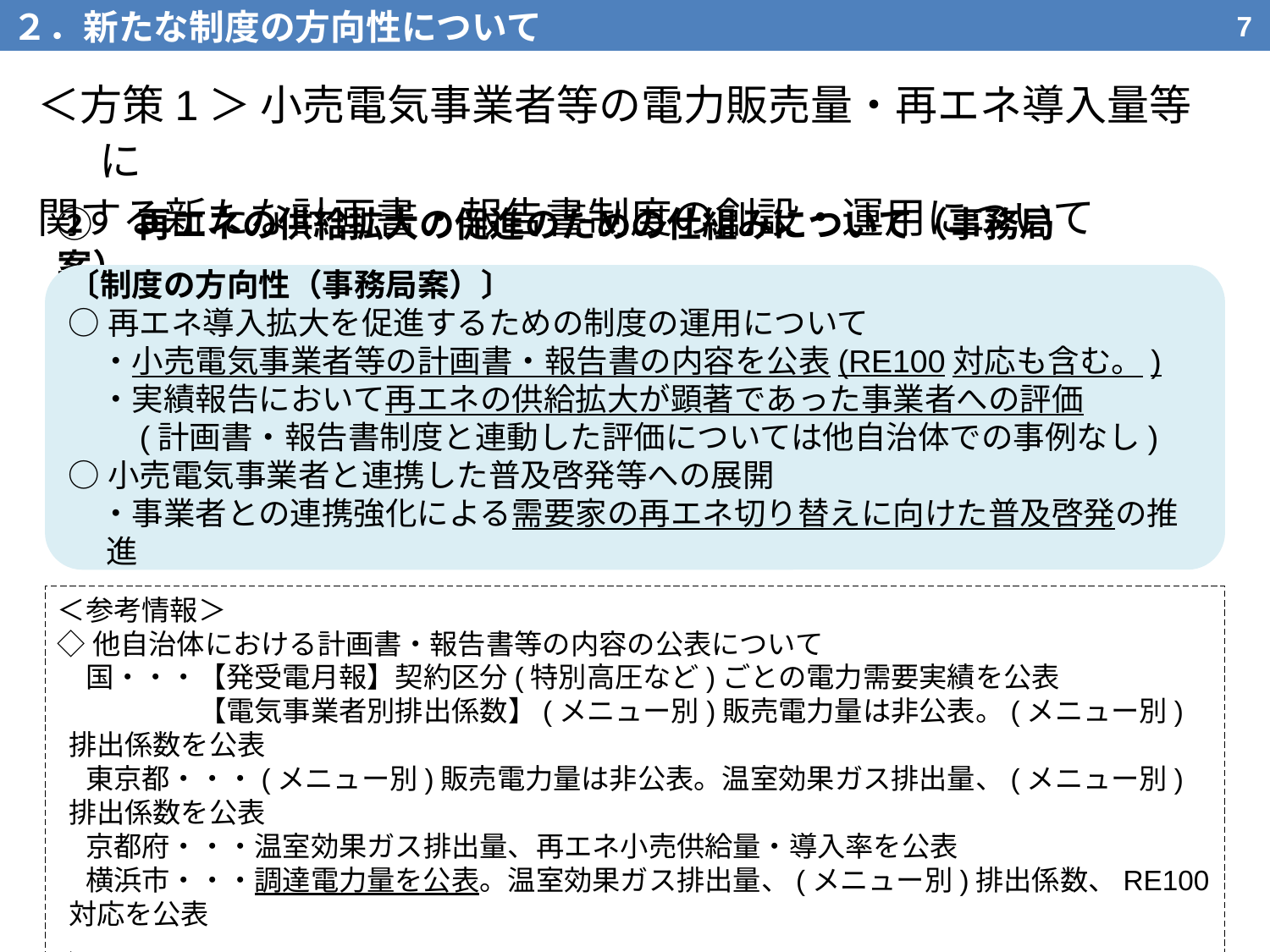

２．新たな制度の方向性について
7
＜方策1＞ 小売電気事業者等の電力販売量・再エネ導入量等に
関する新たな計画書・報告書制度の創設・運用について
②　再エネの供給拡大の促進のための仕組みについて（事務局案）
〔制度の方向性（事務局案）〕
○再エネ導入拡大を促進するための制度の運用について
　・小売電気事業者等の計画書・報告書の内容を公表(RE100対応も含む。)
　・実績報告において再エネの供給拡大が顕著であった事業者への評価
　　(計画書・報告書制度と連動した評価については他自治体での事例なし)
○小売電気事業者と連携した普及啓発等への展開
　・事業者との連携強化による需要家の再エネ切り替えに向けた普及啓発の推進
＜参考情報＞
◇他自治体における計画書・報告書等の内容の公表について
　国・・・【発受電月報】契約区分(特別高圧など)ごとの電力需要実績を公表
　　　　　【電気事業者別排出係数】(メニュー別)販売電力量は非公表。(メニュー別)排出係数を公表
　東京都・・・(メニュー別)販売電力量は非公表。温室効果ガス排出量、(メニュー別)排出係数を公表
　京都府・・・温室効果ガス排出量、再エネ小売供給量・導入率を公表
　横浜市・・・調達電力量を公表。温室効果ガス排出量、(メニュー別)排出係数、RE100対応を公表

◇大阪府における小売電気事業者と連携した取組み
　再エネ電力調達マッチング事業(需要家と産地証明された再エネ100％電力をマッチング) ほか